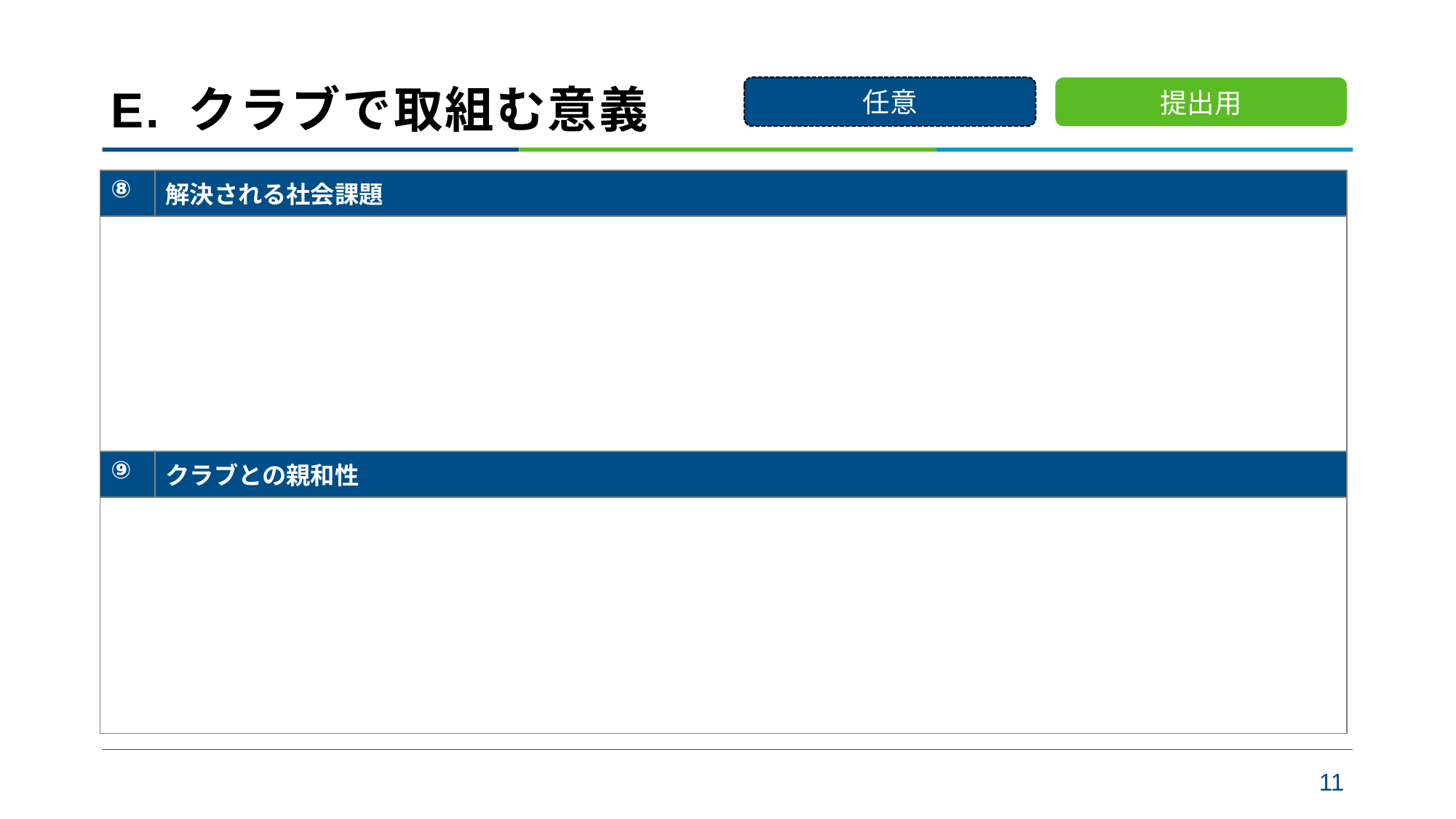

# E. クラブで取組む意義
任意
提出用
| ⑧ | 解決される社会課題 |
| --- | --- |
|  |  |
| ⑨ | クラブとの親和性 |
| --- | --- |
|  |  |
11